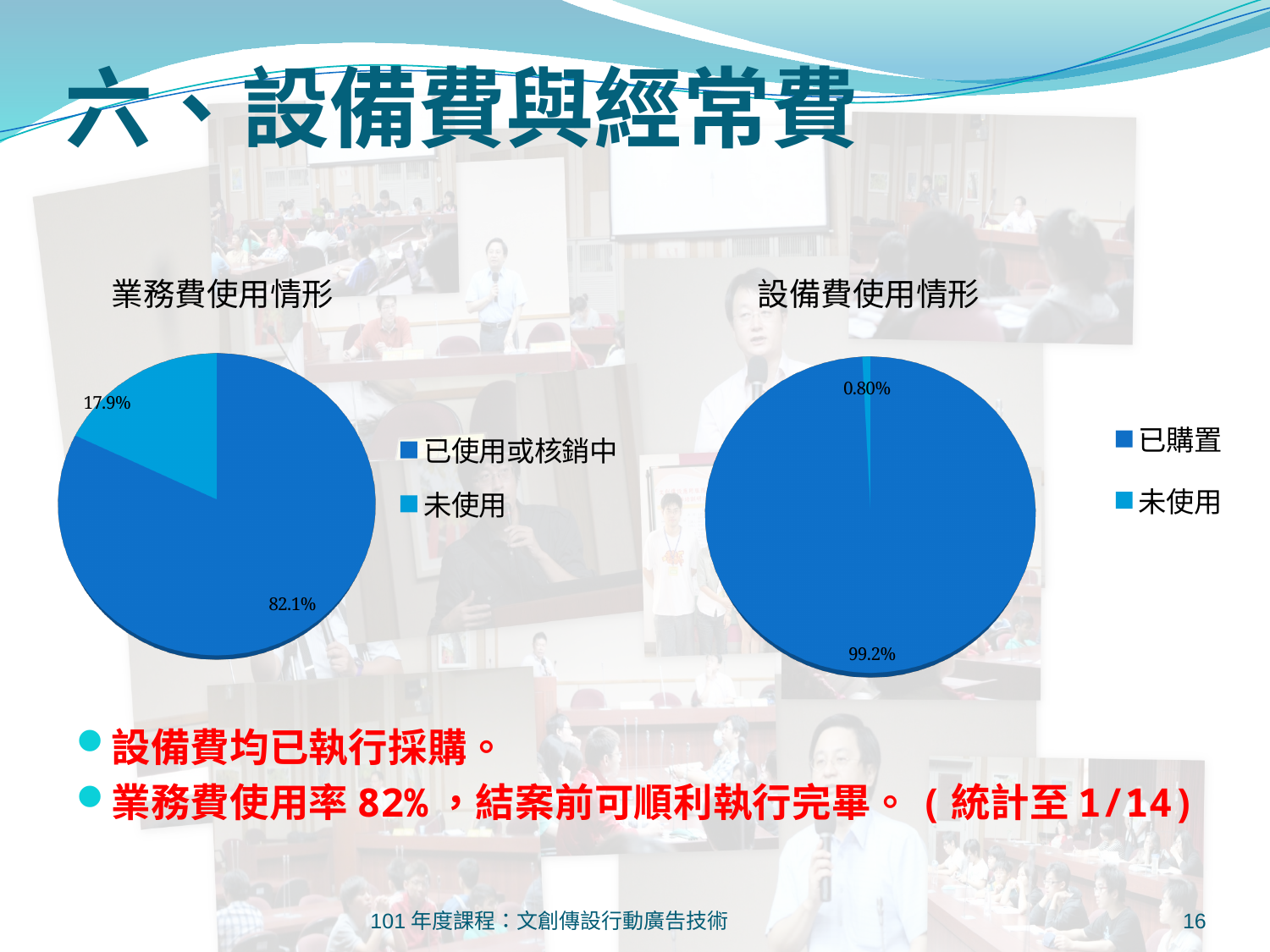

六、設備費與經常費

[unsupported chart]

[unsupported chart]

設備費均已執行採購。
業務費使用率82%，結案前可順利執行完畢。(統計至1/14)
101年度課程：文創傳設行動廣告技術
16